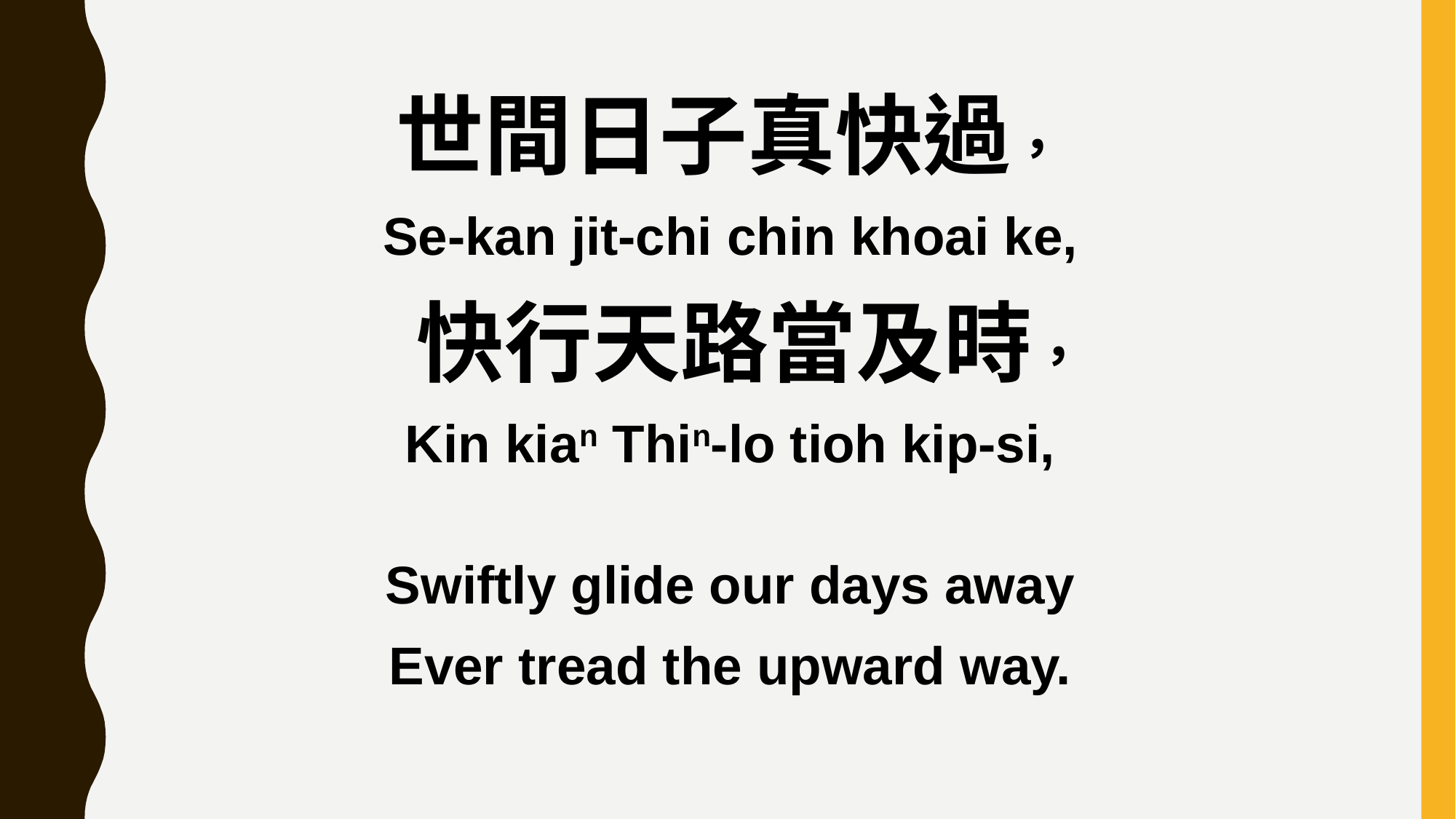

世間日子真快過，
Se-kan jit-chi chin khoai ke,
 快行天路當及時，
Kin kian Thin-lo tioh kip-si,

Swiftly glide our days away
Ever tread the upward way.